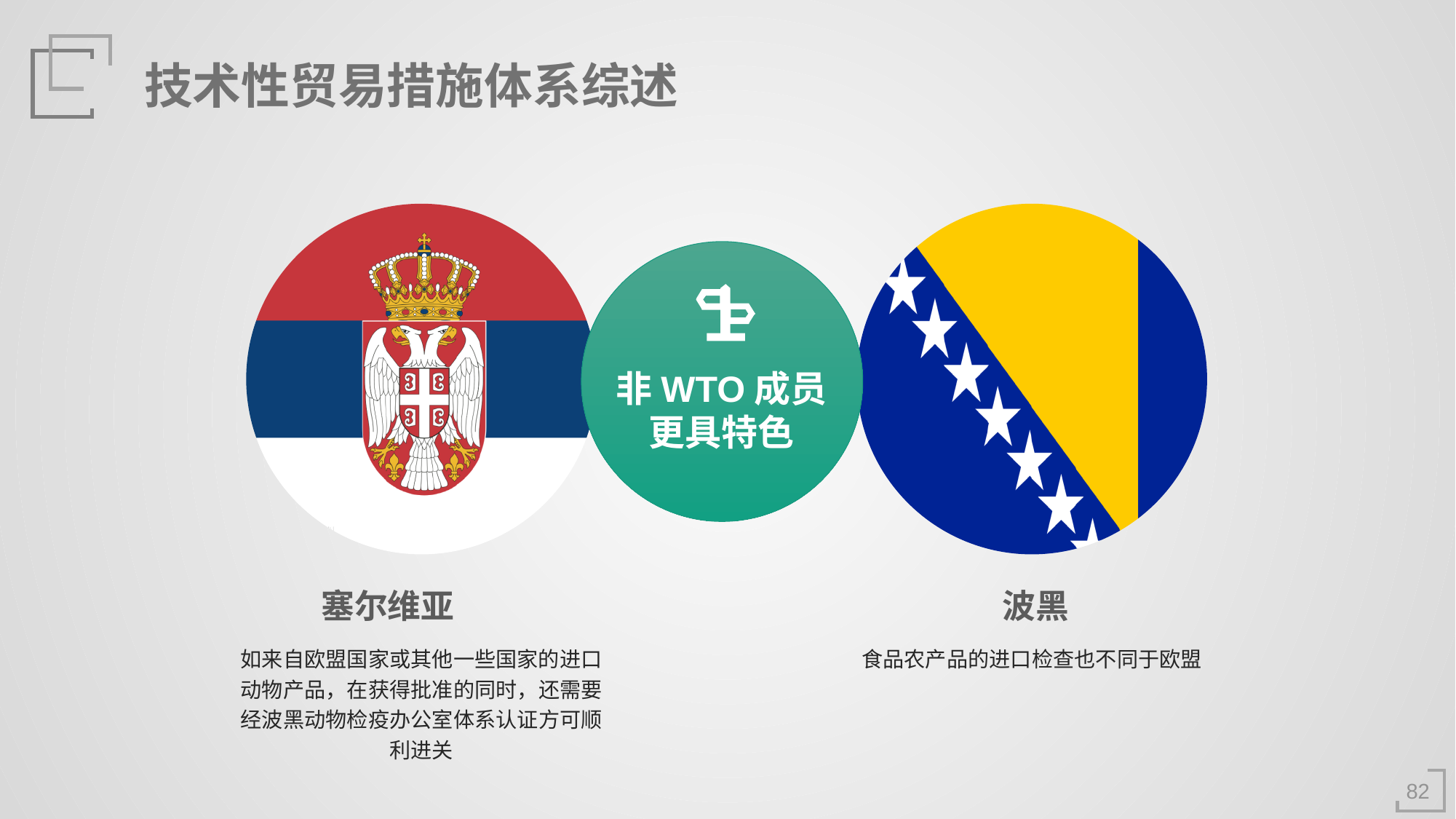

技术性贸易措施体系综述

非WTO成员
更具特色
塞尔维亚
波黑
如来自欧盟国家或其他一些国家的进口动物产品，在获得批准的同时，还需要经波黑动物检疫办公室体系认证方可顺利进关
食品农产品的进口检查也不同于欧盟